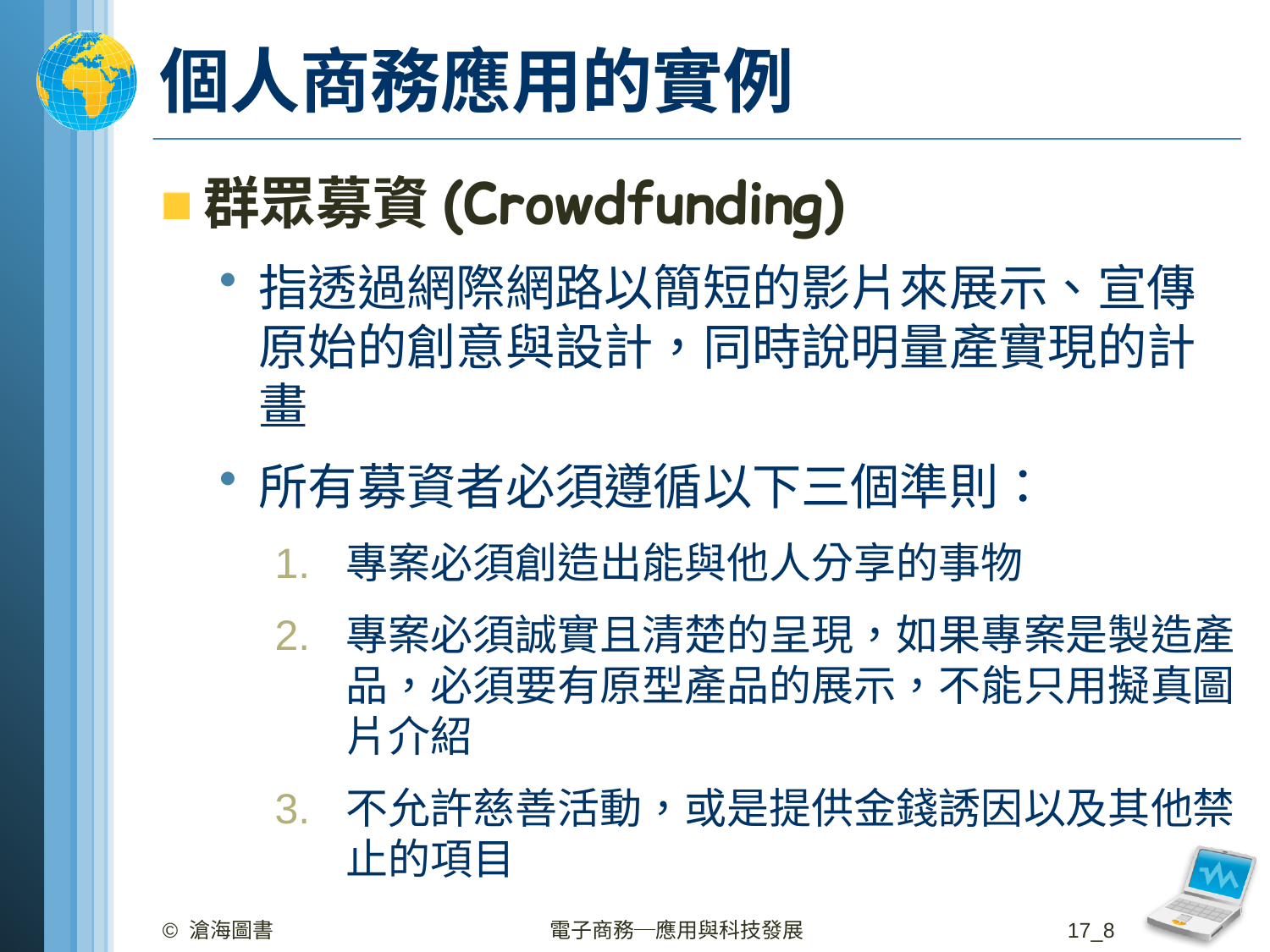

# 個人商務應用的實例
群眾募資(Crowdfunding)
指透過網際網路以簡短的影片來展示、宣傳原始的創意與設計，同時說明量產實現的計畫
所有募資者必須遵循以下三個準則：
專案必須創造出能與他人分享的事物
專案必須誠實且清楚的呈現，如果專案是製造產品，必須要有原型產品的展示，不能只用擬真圖片介紹
不允許慈善活動，或是提供金錢誘因以及其他禁止的項目
© 滄海圖書
電子商務─應用與科技發展
17_8